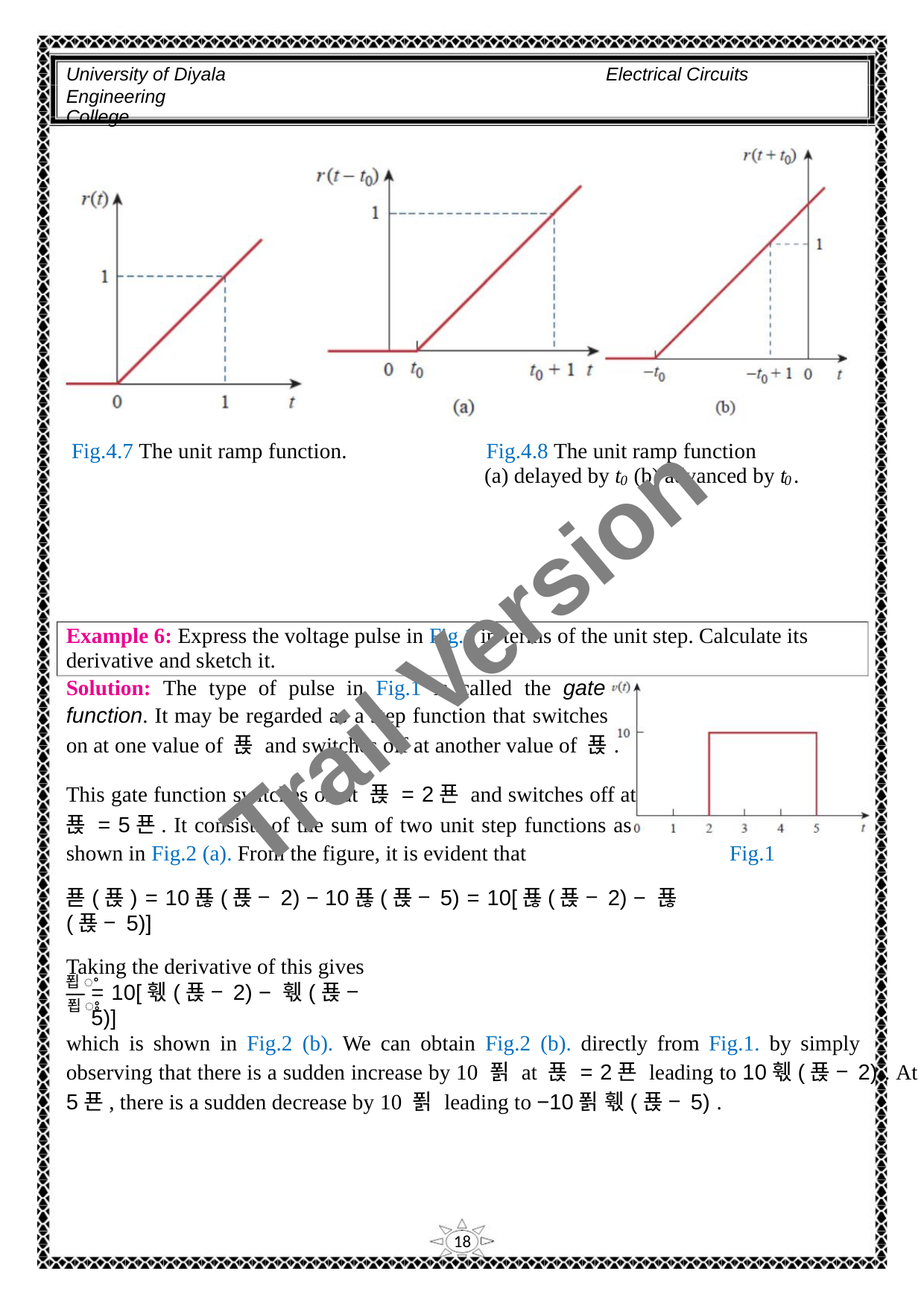

University of Diyala
Engineering College
Electrical Circuits
Fig.4.7 The unit ramp function.
Fig.4.8 The unit ramp function
(a) delayed by t (b) advanced by t .
0
0
Trail Version
Trail Version
Trail Version
Trail Version
Trail Version
Trail Version
Trail Version
Trail Version
Trail Version
Trail Version
Trail Version
Trail Version
Trail Version
Example 6: Express the voltage pulse in Fig.1 in terms of the unit step. Calculate its
derivative and sketch it.
Solution: The type of pulse in Fig.1 is called the gate
function. It may be regarded as a step function that switches
on at one value of 푡 and switches off at another value of 푡.
This gate function switches on at 푡 = 2푠 and switches off at
푡 = 5푠. It consists of the sum of two unit step functions as
shown in Fig.2 (a). From the figure, it is evident that
푣(푡) = 10푢(푡 − 2) − 10푢(푡 − 5) = 10[푢(푡 − 2) − 푢(푡 − 5)]
Taking the derivative of this gives
Fig.1
푑ꢀ
= 10[훿(푡 − 2) − 훿(푡 − 5)]
푑ꢁ
which is shown in Fig.2 (b). We can obtain Fig.2 (b). directly from Fig.1. by simply
observing that there is a sudden increase by 10 푉 at 푡 = 2푠 leading to 10훿(푡 − 2) . At 푡 =
5푠, there is a sudden decrease by 10 푉 leading to −10푉 훿(푡 − 5) .
18